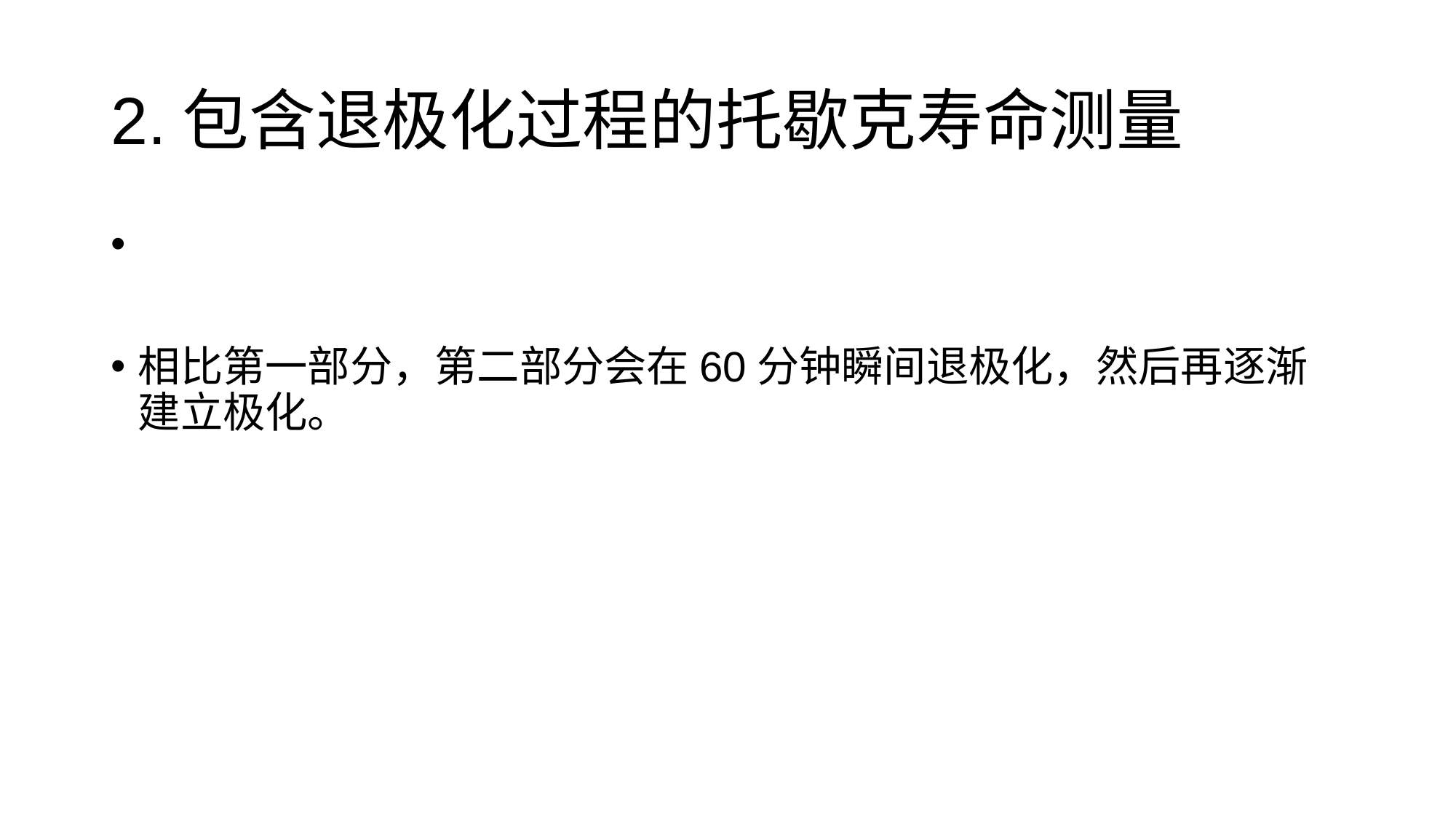

# 2.包含退极化过程的托歇克寿命测量

相比第一部分，第二部分会在60分钟瞬间退极化，然后再逐渐建立极化。